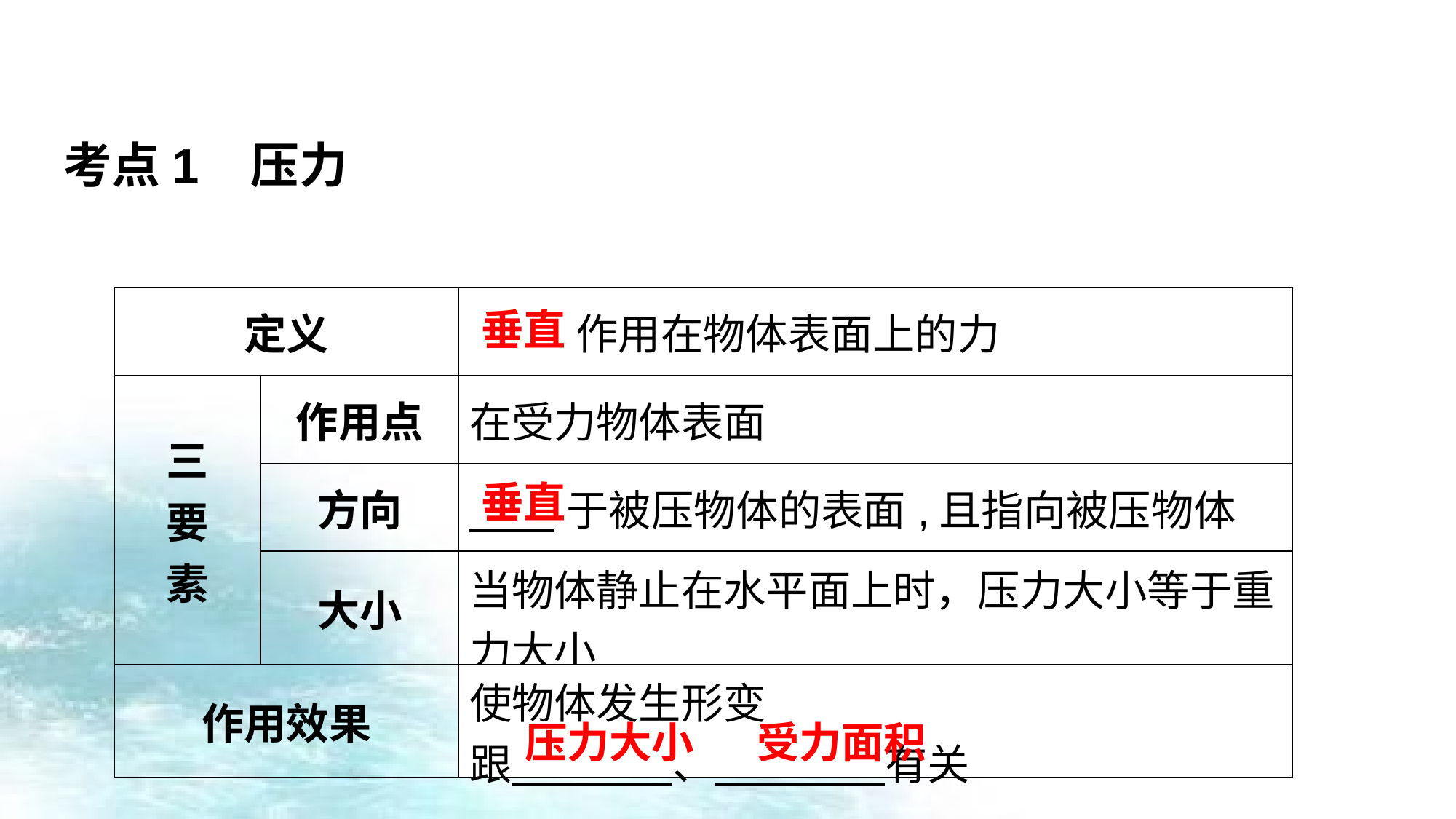

考点1   压力
| 定义 |  | 作用在物体表面上的力 |
| --- | --- | --- |
| 三 要 素 | 作用点 | 在受力物体表面 |
|  | 方向 | 于被压物体的表面,且指向被压物体 |
|  | 大小 | 当物体静止在水平面上时，压力大小等于重力大小 |
| 作用效果 |  | 使物体发生形变 跟 、 有关 |
垂直
垂直
压力大小
受力面积